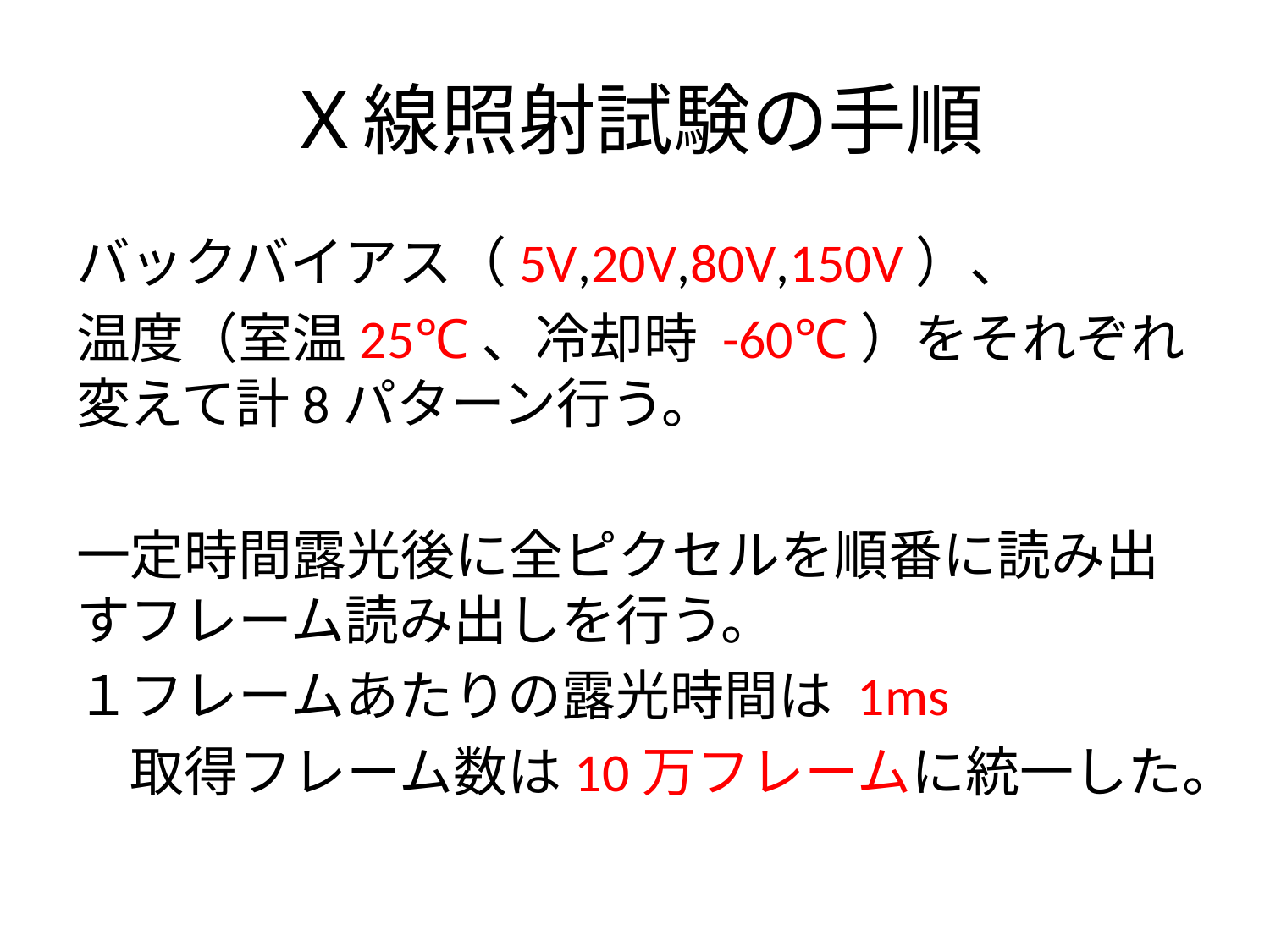

# Ｘ線照射試験の手順
バックバイアス（5V,20V,80V,150V）、
温度（室温25℃、冷却時 -60℃）をそれぞれ変えて計8パターン行う。

一定時間露光後に全ピクセルを順番に読み出すフレーム読み出しを行う。
１フレームあたりの露光時間は 1ms
　取得フレーム数は10万フレームに統一した。